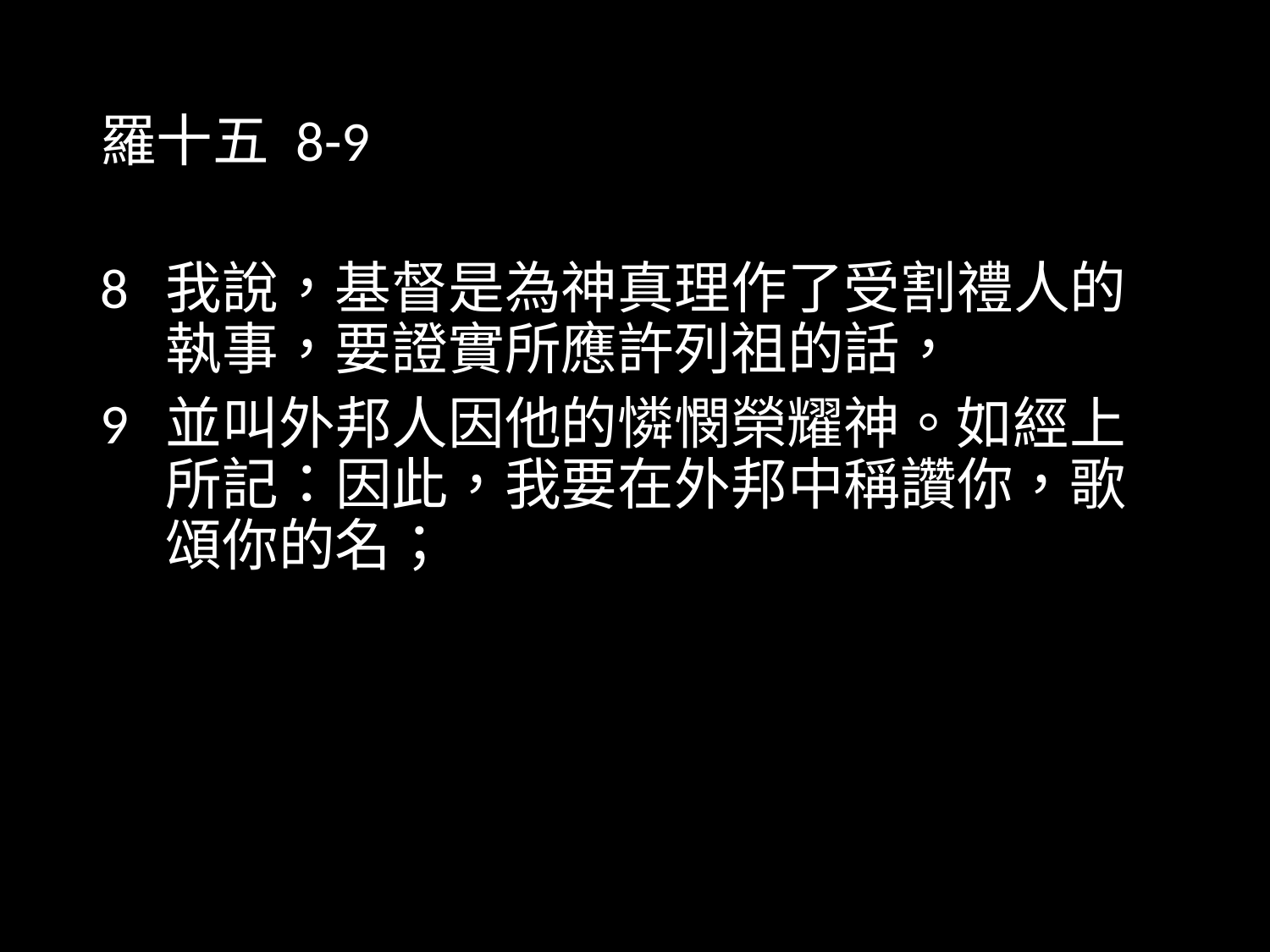

# 羅十五 8-9
8	我說，基督是為神真理作了受割禮人的執事，要證實所應許列祖的話，
9	並叫外邦人因他的憐憫榮耀神。如經上所記：因此，我要在外邦中稱讚你，歌頌你的名；